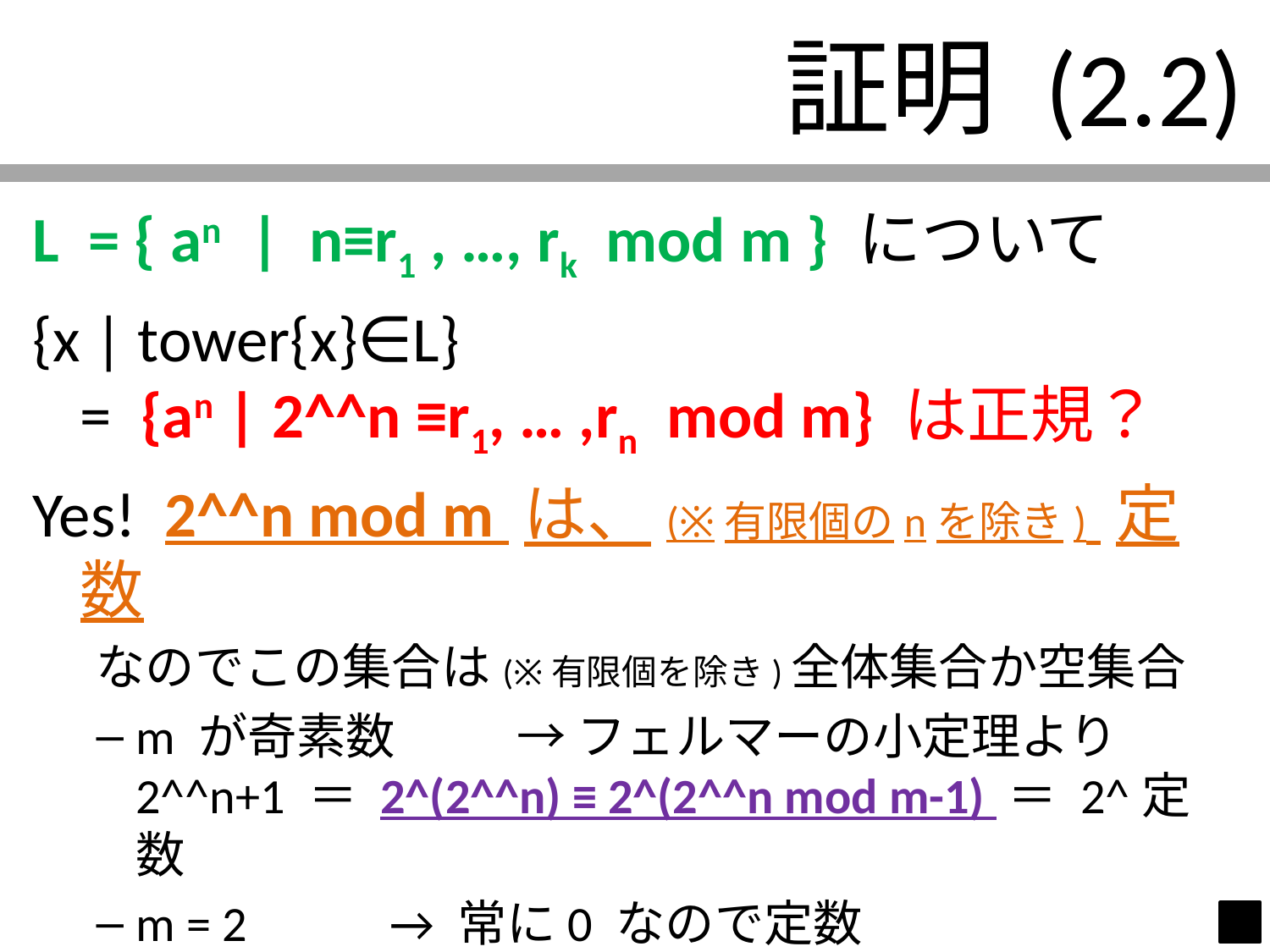

# 証明 (2.2)
L  = { an  |  n≡r1 , …, rk  mod m } について
{x | tower{x}∈L}
=  {an | 2^^n ≡r1, … ,rn  mod m} は正規？
Yes!  2^^n mod m は、(※有限個のnを除き) 定数
なのでこの集合は(※有限個を除き)全体集合か空集合
m が奇素数	→ フェルマーの小定理より
2^^n+1 ＝ 2^(2^^n) ≡ 2^(2^^n mod m-1) ＝ 2^定数
m = 2		→ 常に0 なので定数
m が合成数	→ 中国剰余定理より素数に帰着